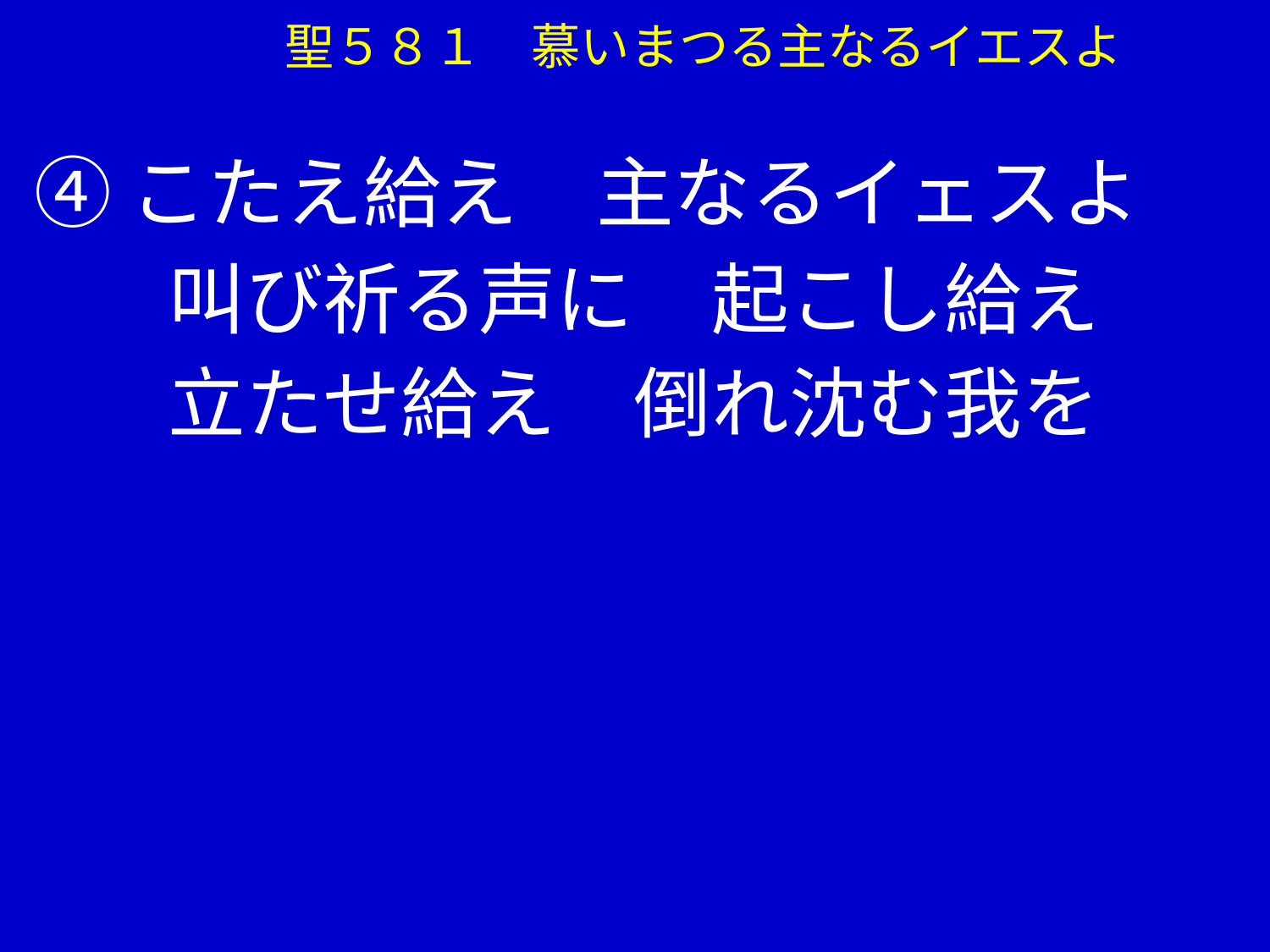

聖５８１　慕いまつる主なるイエスよ
 ④こたえ給え　主なるイェスよ
　　叫び祈る声に　起こし給え
　　立たせ給え　倒れ沈む我を